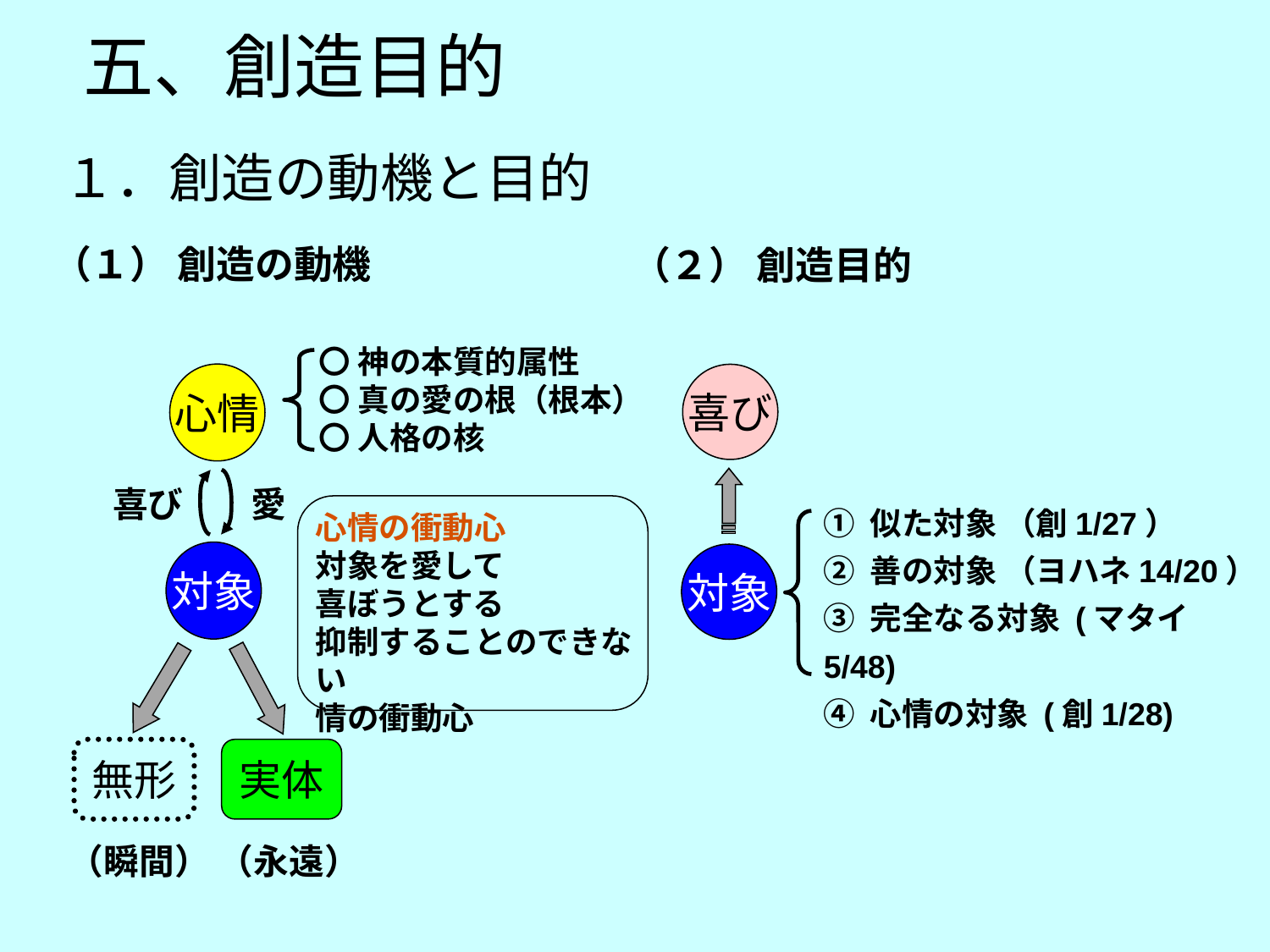

五、創造目的
　１．創造の動機と目的
（１） 創造の動機
（２） 創造目的
〇 神の本質的属性
〇 真の愛の根（根本）
〇 人格の核

心情
喜び

喜び
愛

① 似た対象 （創1/27）
② 善の対象 （ヨハネ14/20）
③ 完全なる対象 (マタイ5/48)
④ 心情の対象 (創1/28)

心情の衝動心
対象を愛して
喜ぼうとする
抑制することのできない
情の衝動心

対象
対象

無形
実体
（瞬間）
（永遠）